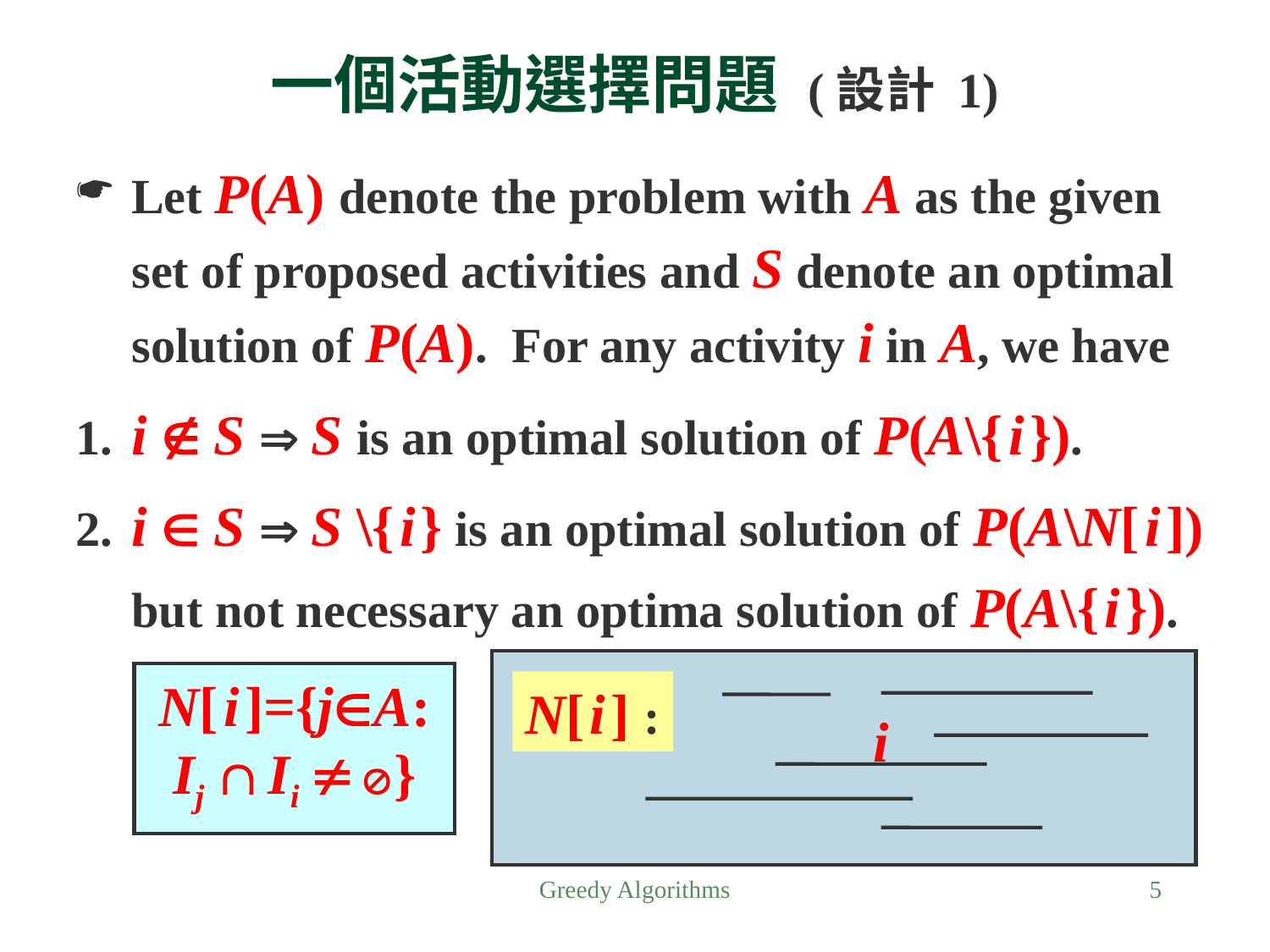

# 一個活動選擇問題 (設計 1)
Let P(A) denote the problem with A as the given set of proposed activities and S denote an optimal solution of P(A).  For any activity i in A, we have
1.	i ∉ S ⇒ S is an optimal solution of P(A\{ i }).
2.	i ∈ S ⇒ S \{ i } is an optimal solution of P(A\N[ i ]) but not necessary an optima solution of P(A\{ i }).

N[ i ] :

i

N[ i ]={j∈A: Ij ∩ Ii ≠ ∅}
Greedy Algorithms
5